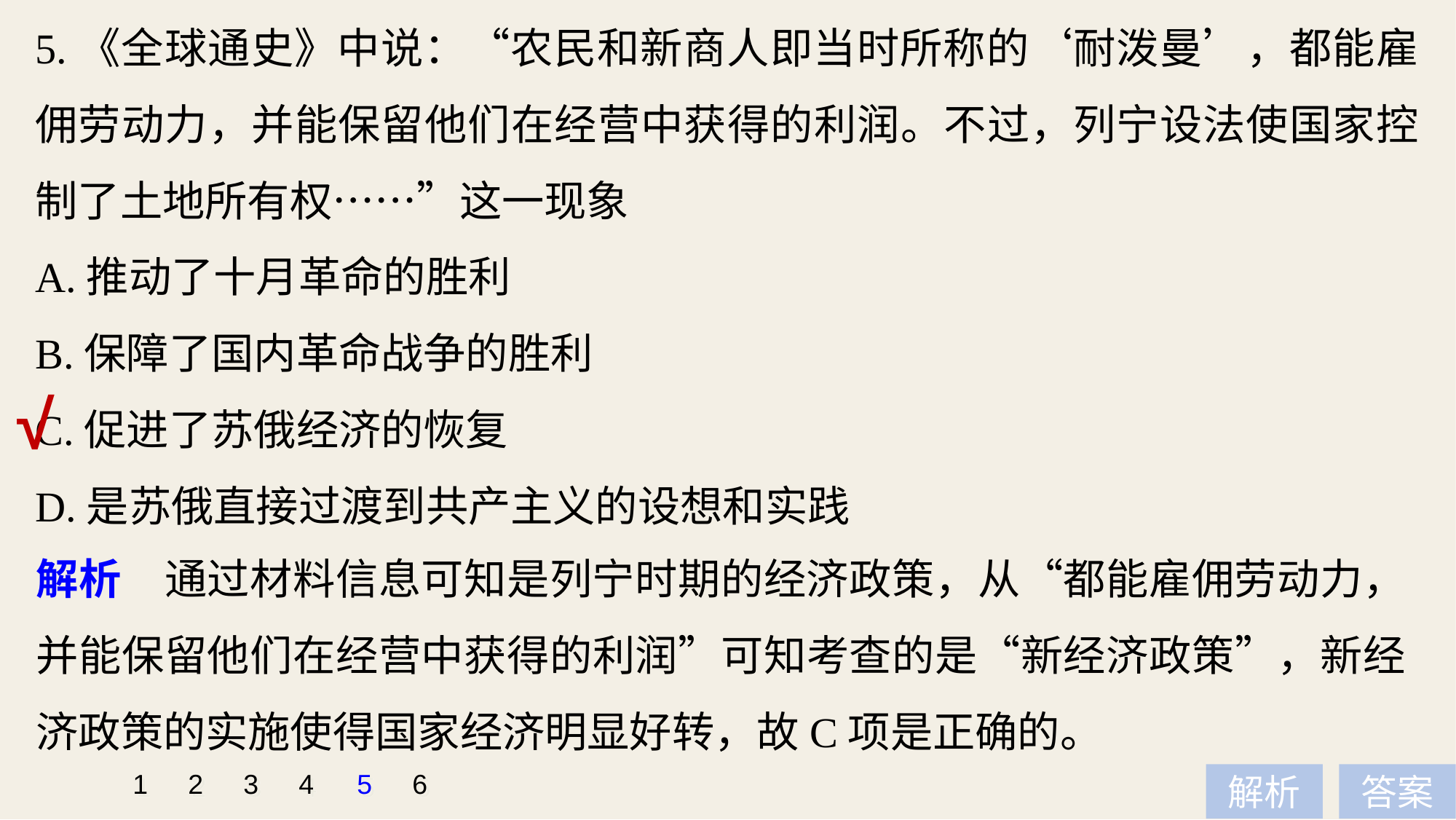

5.《全球通史》中说：“农民和新商人即当时所称的‘耐泼曼’，都能雇佣劳动力，并能保留他们在经营中获得的利润。不过，列宁设法使国家控制了土地所有权……”这一现象
A.推动了十月革命的胜利
B.保障了国内革命战争的胜利
C.促进了苏俄经济的恢复
D.是苏俄直接过渡到共产主义的设想和实践
√
解析　通过材料信息可知是列宁时期的经济政策，从“都能雇佣劳动力，并能保留他们在经营中获得的利润”可知考查的是“新经济政策”，新经济政策的实施使得国家经济明显好转，故C项是正确的。
1
2
3
4
5
6
解析
答案